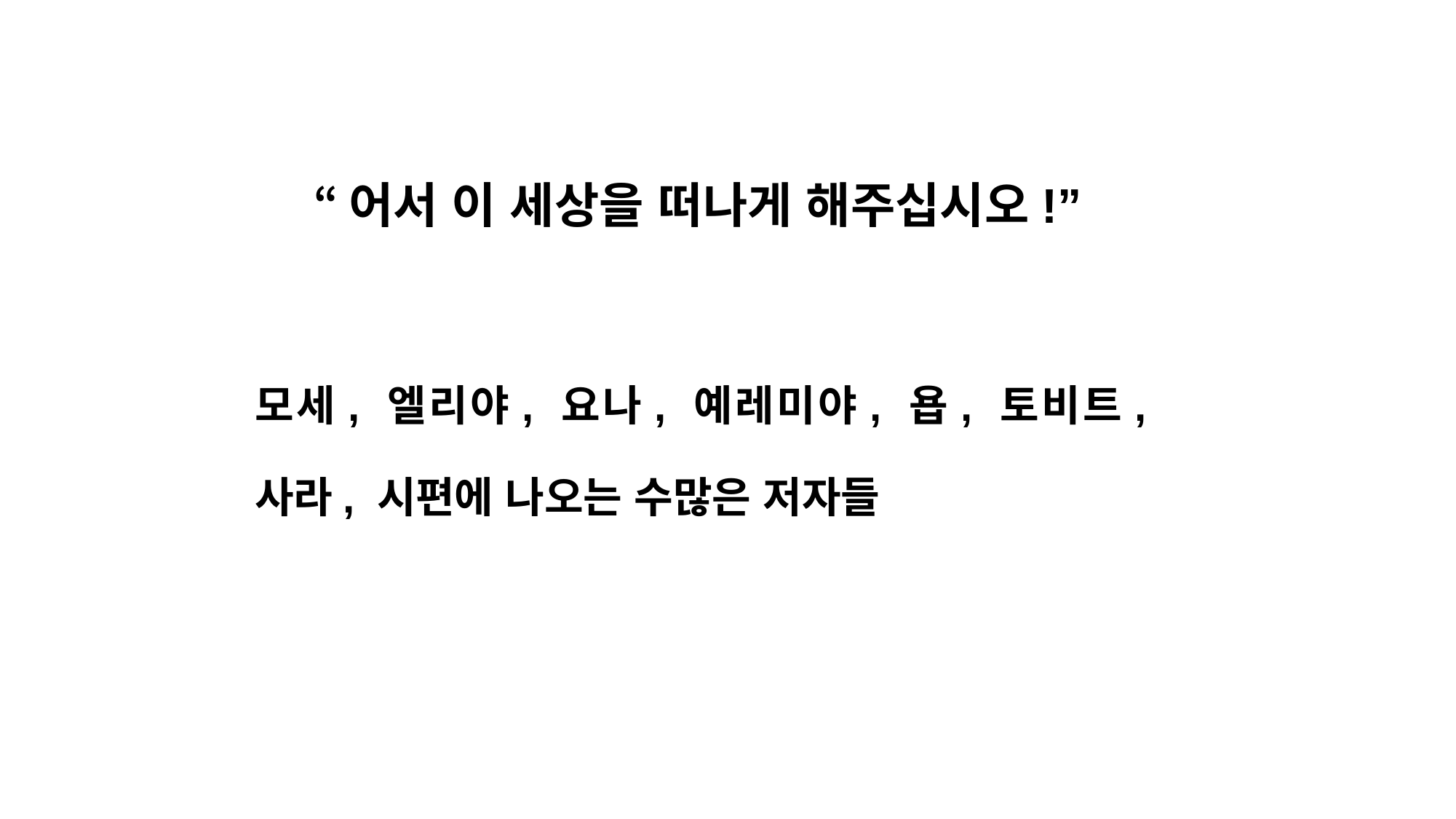

“어서 이 세상을 떠나게 해주십시오!”

모세, 엘리야, 요나, 예레미야, 욥, 토비트, 사라, 시편에 나오는 수많은 저자들